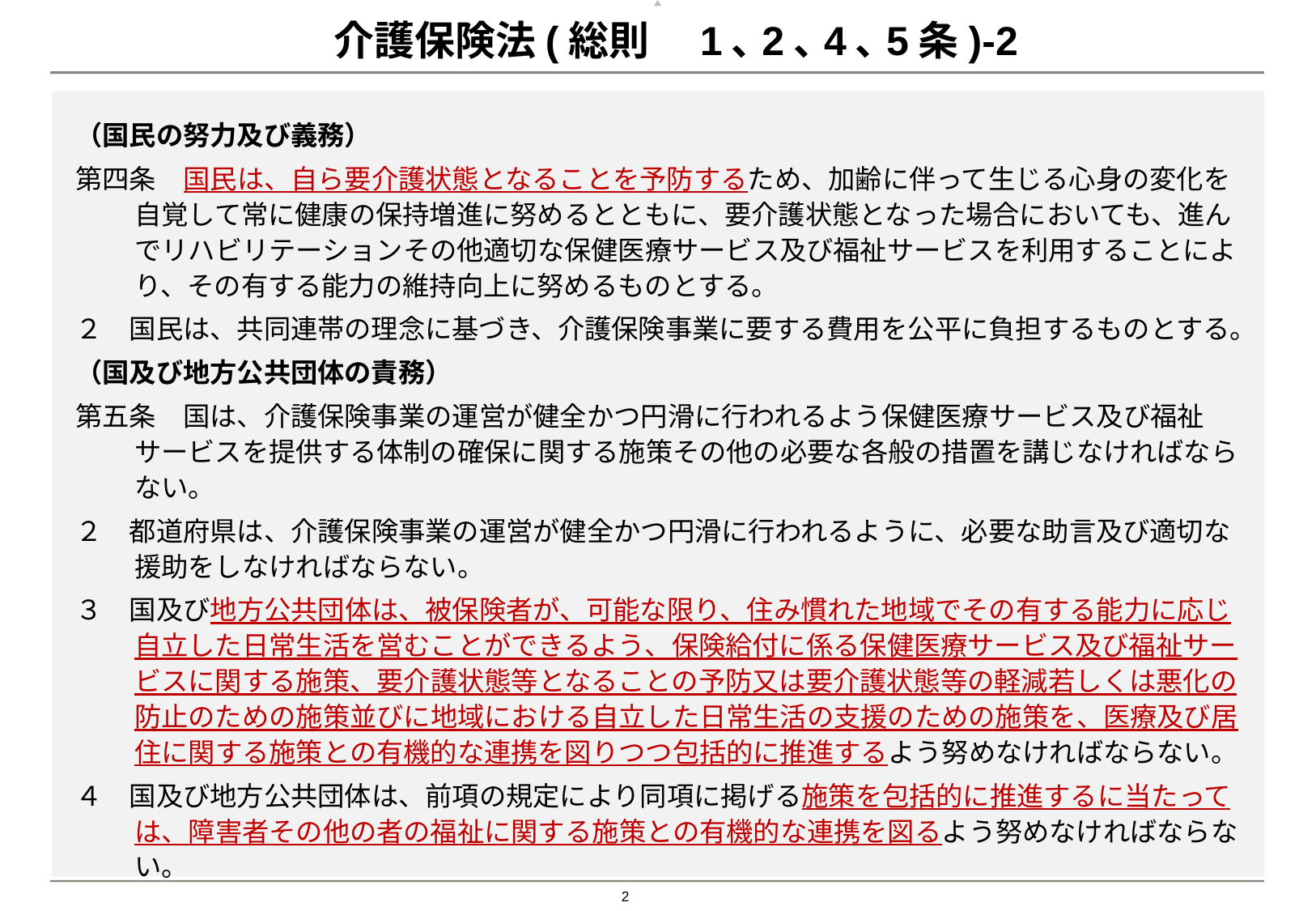

# 介護保険法(総則　1､2､4､5条)-2
（国民の努力及び義務）
第四条　国民は、自ら要介護状態となることを予防するため、加齢に伴って生じる心身の変化を自覚して常に健康の保持増進に努めるとともに、要介護状態となった場合においても、進んでリハビリテーションその他適切な保健医療サービス及び福祉サービスを利用することにより、その有する能力の維持向上に努めるものとする。
２　国民は、共同連帯の理念に基づき、介護保険事業に要する費用を公平に負担するものとする。
（国及び地方公共団体の責務）
第五条　国は、介護保険事業の運営が健全かつ円滑に行われるよう保健医療サービス及び福祉サービスを提供する体制の確保に関する施策その他の必要な各般の措置を講じなければならない。
２　都道府県は、介護保険事業の運営が健全かつ円滑に行われるように、必要な助言及び適切な援助をしなければならない。
３　国及び地方公共団体は、被保険者が、可能な限り、住み慣れた地域でその有する能力に応じ自立した日常生活を営むことができるよう、保険給付に係る保健医療サービス及び福祉サービスに関する施策、要介護状態等となることの予防又は要介護状態等の軽減若しくは悪化の防止のための施策並びに地域における自立した日常生活の支援のための施策を、医療及び居住に関する施策との有機的な連携を図りつつ包括的に推進するよう努めなければならない。
４　国及び地方公共団体は、前項の規定により同項に掲げる施策を包括的に推進するに当たっては、障害者その他の者の福祉に関する施策との有機的な連携を図るよう努めなければならない。
2